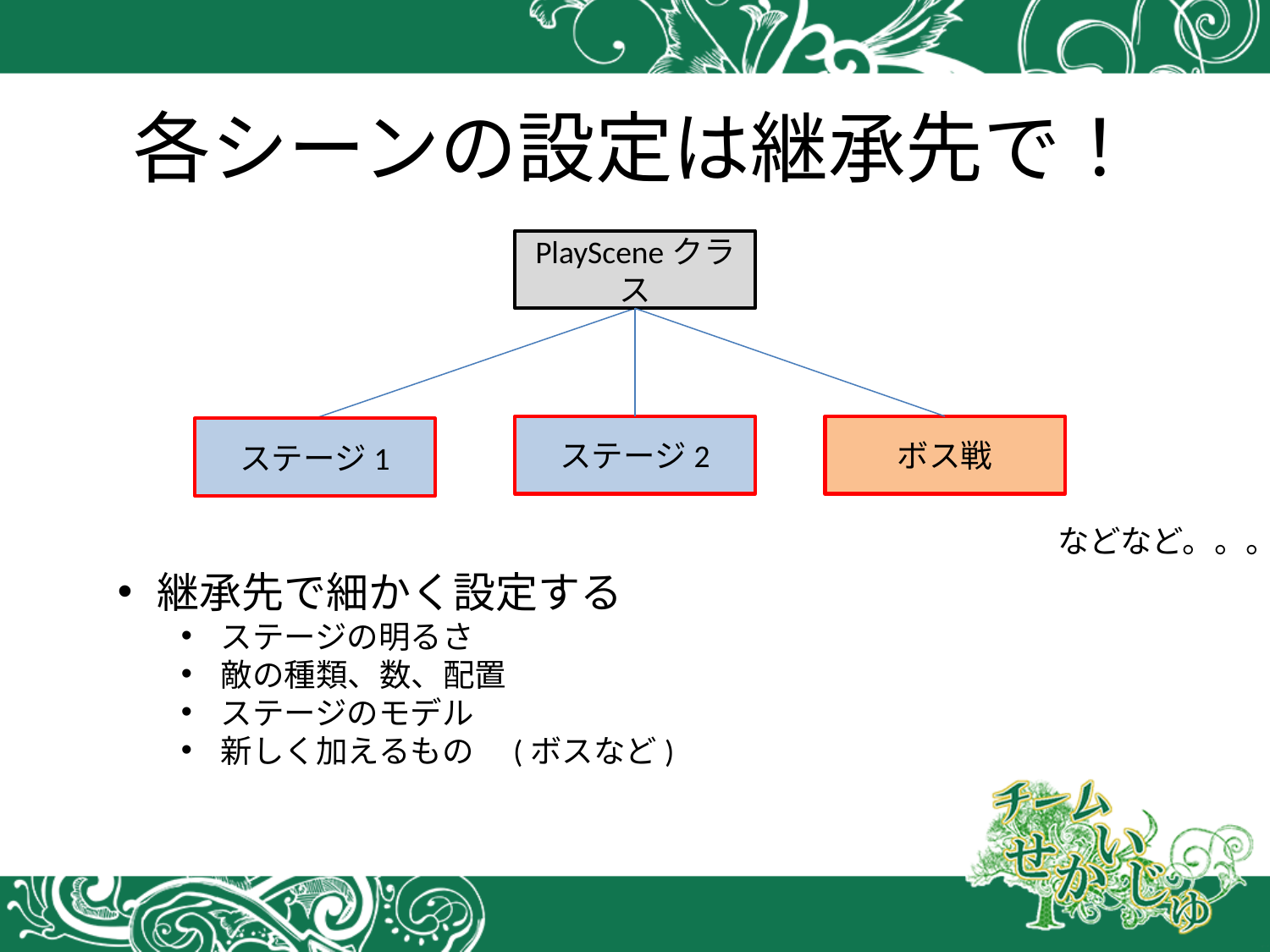

# 各シーンの設定は継承先で！
PlaySceneクラス
ステージ2
ボス戦
ステージ1
などなど。。。
継承先で細かく設定する
ステージの明るさ
敵の種類、数、配置
ステージのモデル
新しく加えるもの　(ボスなど)